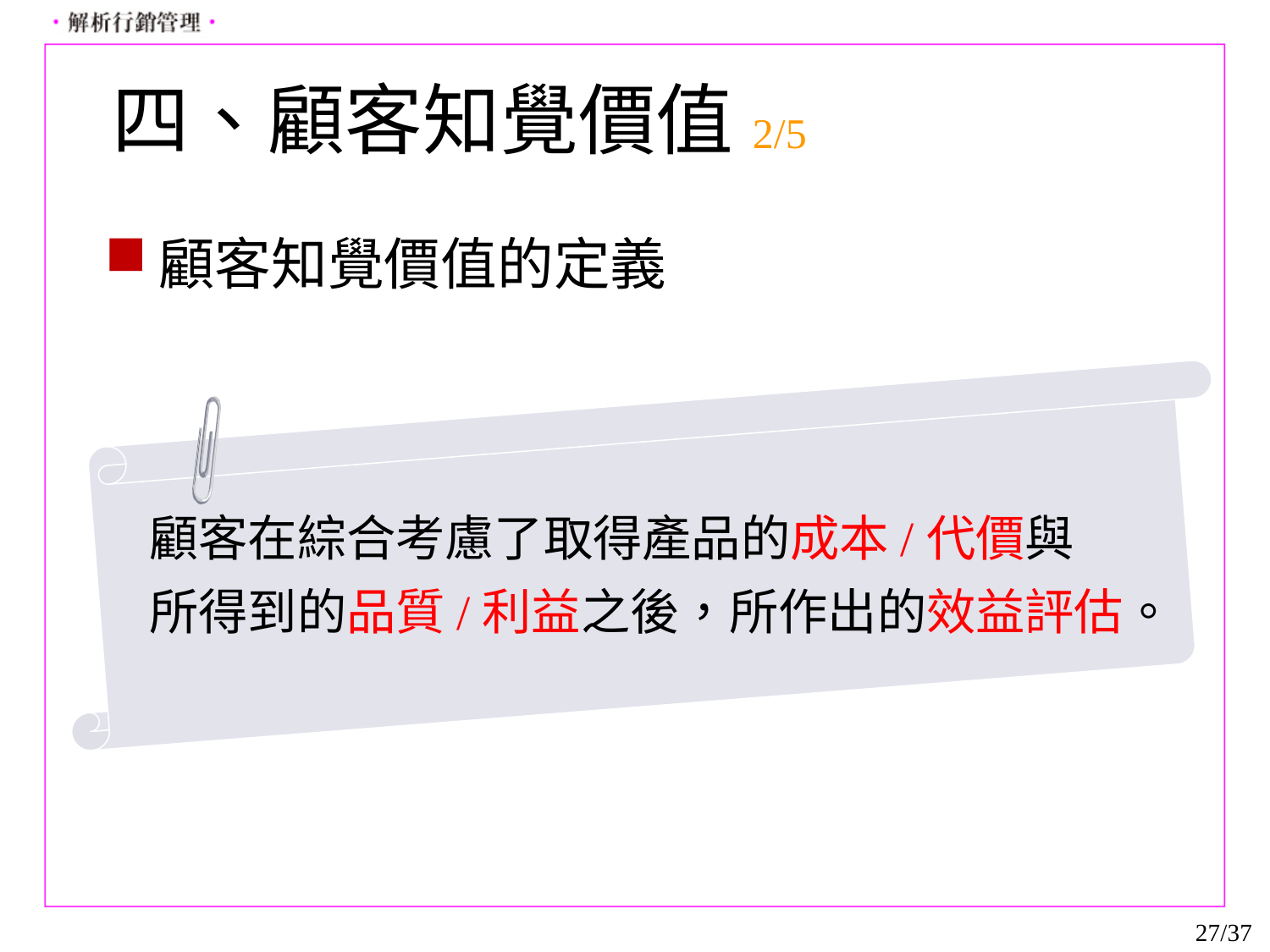

# 四、顧客知覺價值2/5
顧客知覺價值的定義

顧客在綜合考慮了取得產品的成本/代價與
所得到的品質/利益之後，所作出的效益評估。
27/37